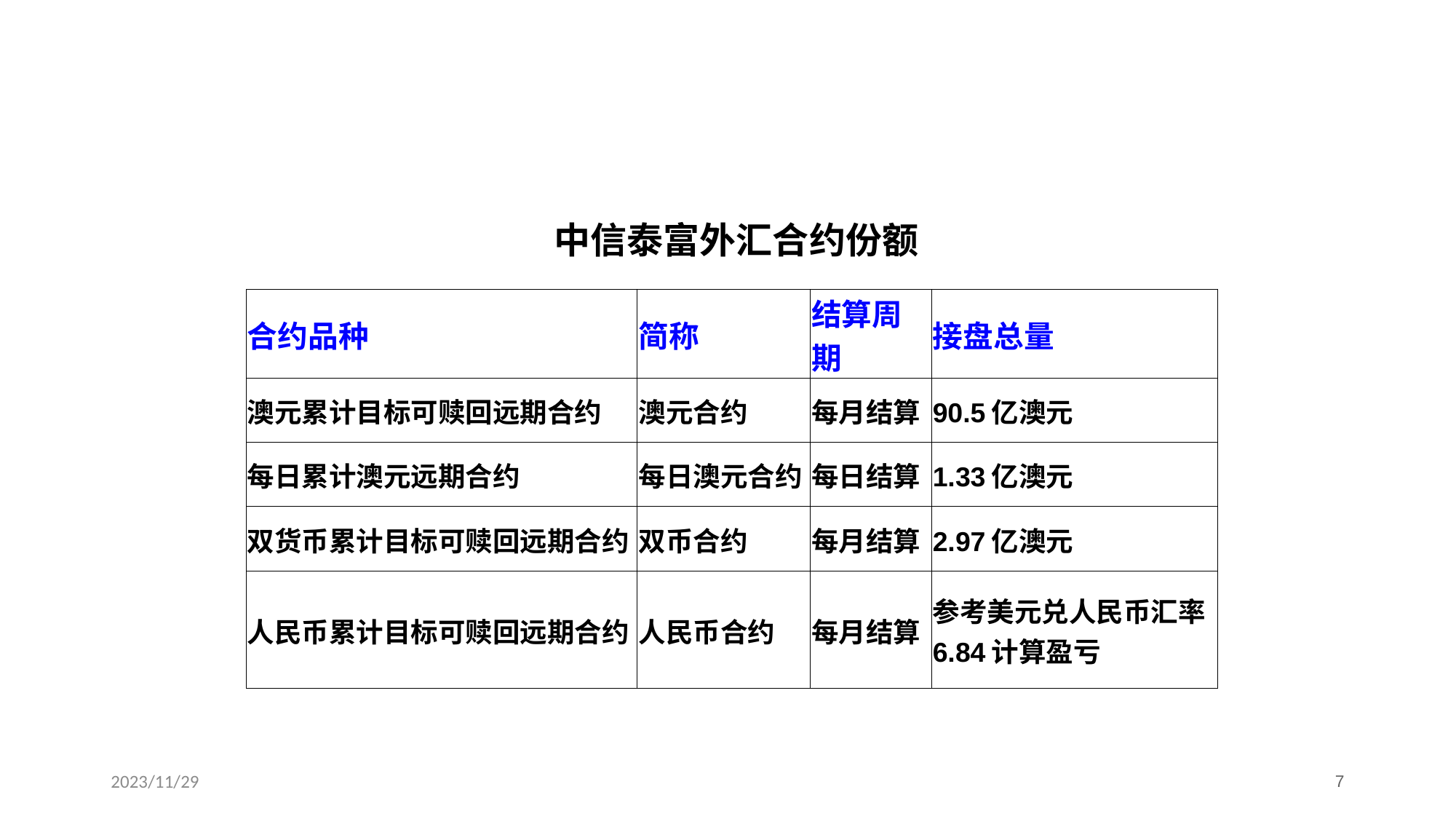

中信泰富外汇合约份额
| 合约品种 | 简称 | 结算周期 | 接盘总量 |
| --- | --- | --- | --- |
| 澳元累计目标可赎回远期合约 | 澳元合约 | 每月结算 | 90.5亿澳元 |
| 每日累计澳元远期合约 | 每日澳元合约 | 每日结算 | 1.33亿澳元 |
| 双货币累计目标可赎回远期合约 | 双币合约 | 每月结算 | 2.97亿澳元 |
| 人民币累计目标可赎回远期合约 | 人民币合约 | 每月结算 | 参考美元兑人民币汇率6.84计算盈亏 |
2023/11/29
7